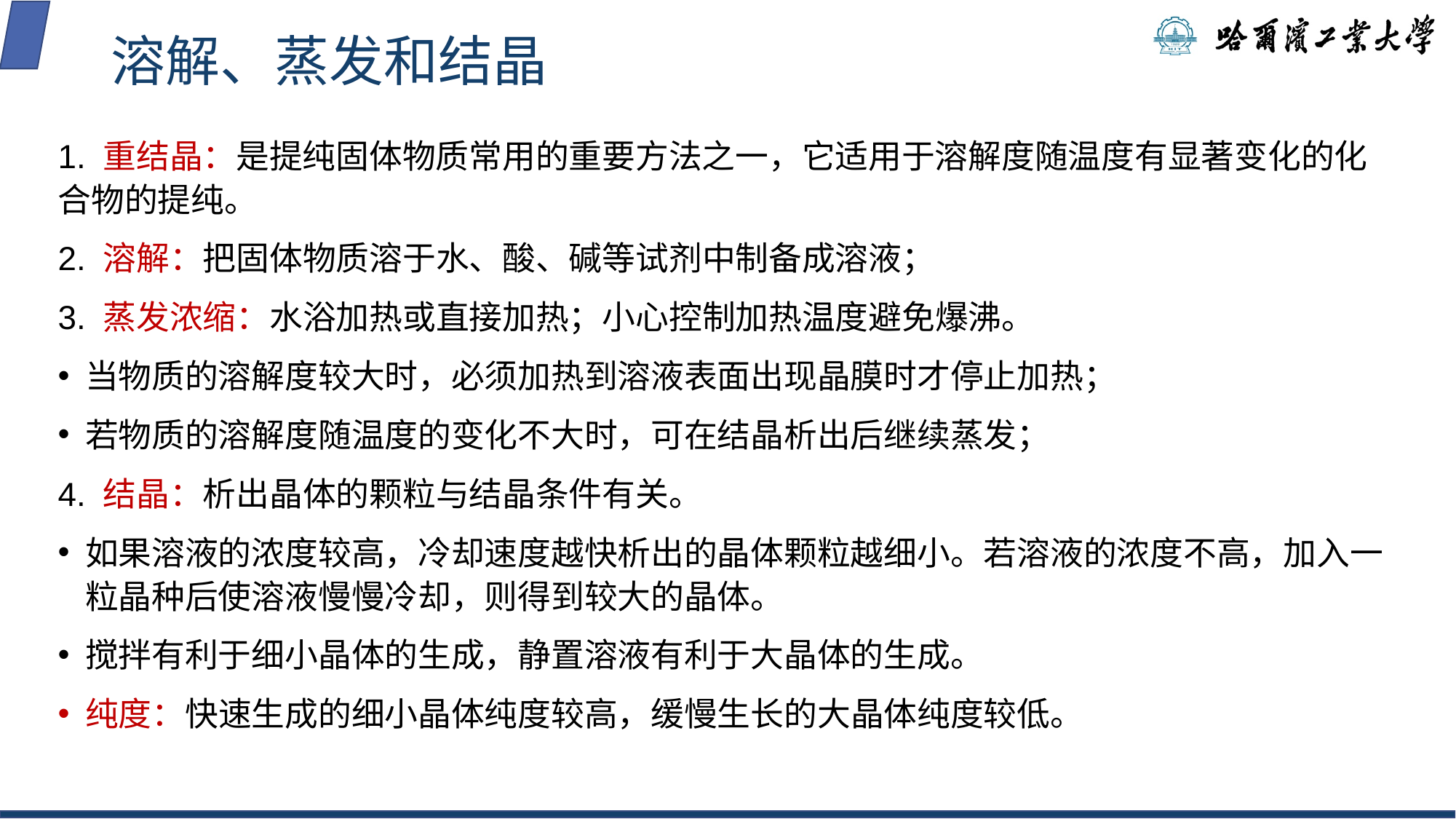

# 溶解、蒸发和结晶
1. 重结晶：是提纯固体物质常用的重要方法之一，它适用于溶解度随温度有显著变化的化合物的提纯。
2. 溶解：把固体物质溶于水、酸、碱等试剂中制备成溶液；
3. 蒸发浓缩：水浴加热或直接加热；小心控制加热温度避免爆沸。
当物质的溶解度较大时，必须加热到溶液表面出现晶膜时才停止加热；
若物质的溶解度随温度的变化不大时，可在结晶析出后继续蒸发；
4. 结晶：析出晶体的颗粒与结晶条件有关。
如果溶液的浓度较高，冷却速度越快析出的晶体颗粒越细小。若溶液的浓度不高，加入一粒晶种后使溶液慢慢冷却，则得到较大的晶体。
搅拌有利于细小晶体的生成，静置溶液有利于大晶体的生成。
纯度：快速生成的细小晶体纯度较高，缓慢生长的大晶体纯度较低。